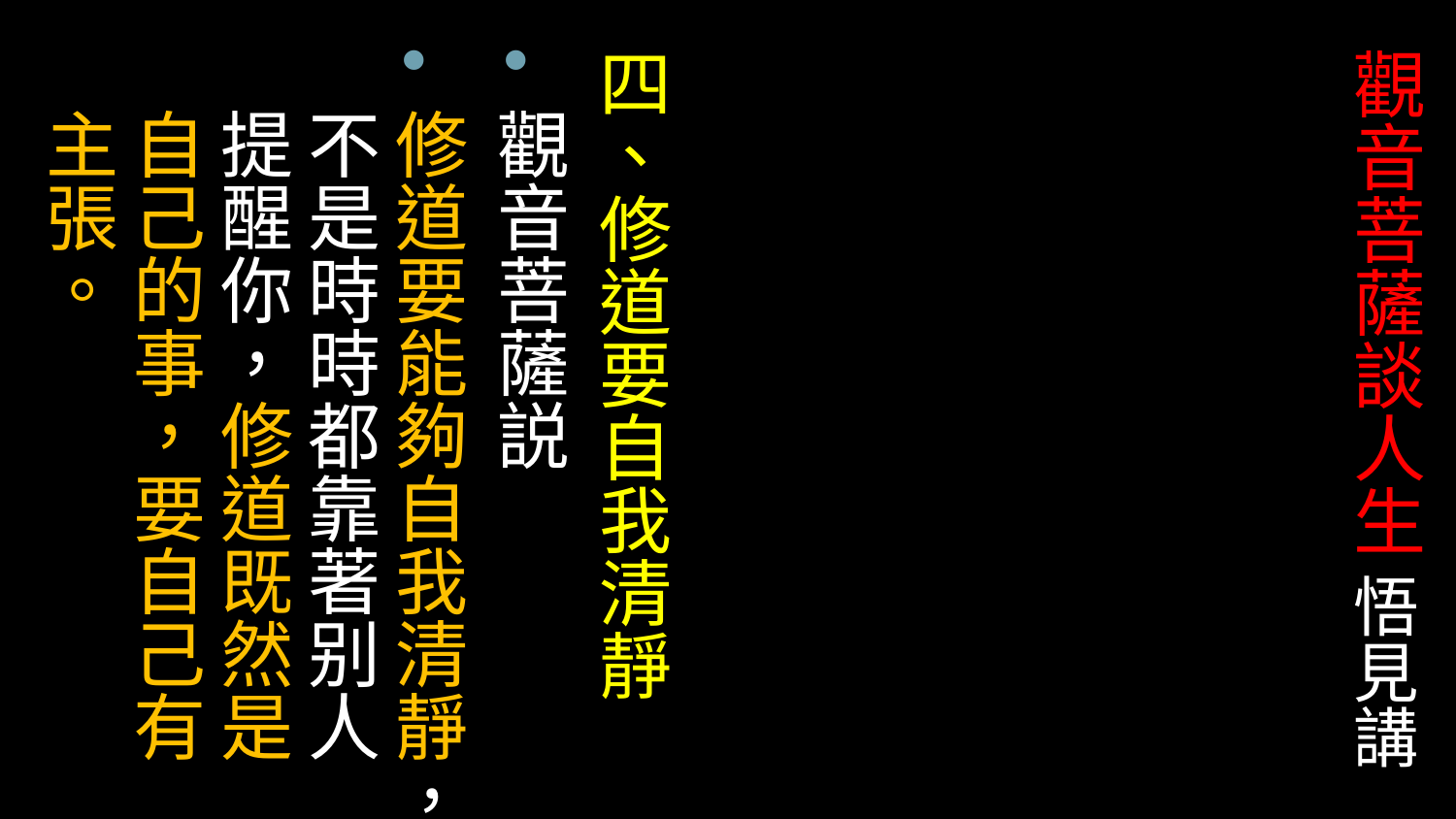

# 觀音菩薩談人生 悟見講
四、修道要自我清靜
觀音菩薩説
修道要能夠自我清靜，不是時時都靠著别人提醒你，修道既然是自己的事，要自己有主張。